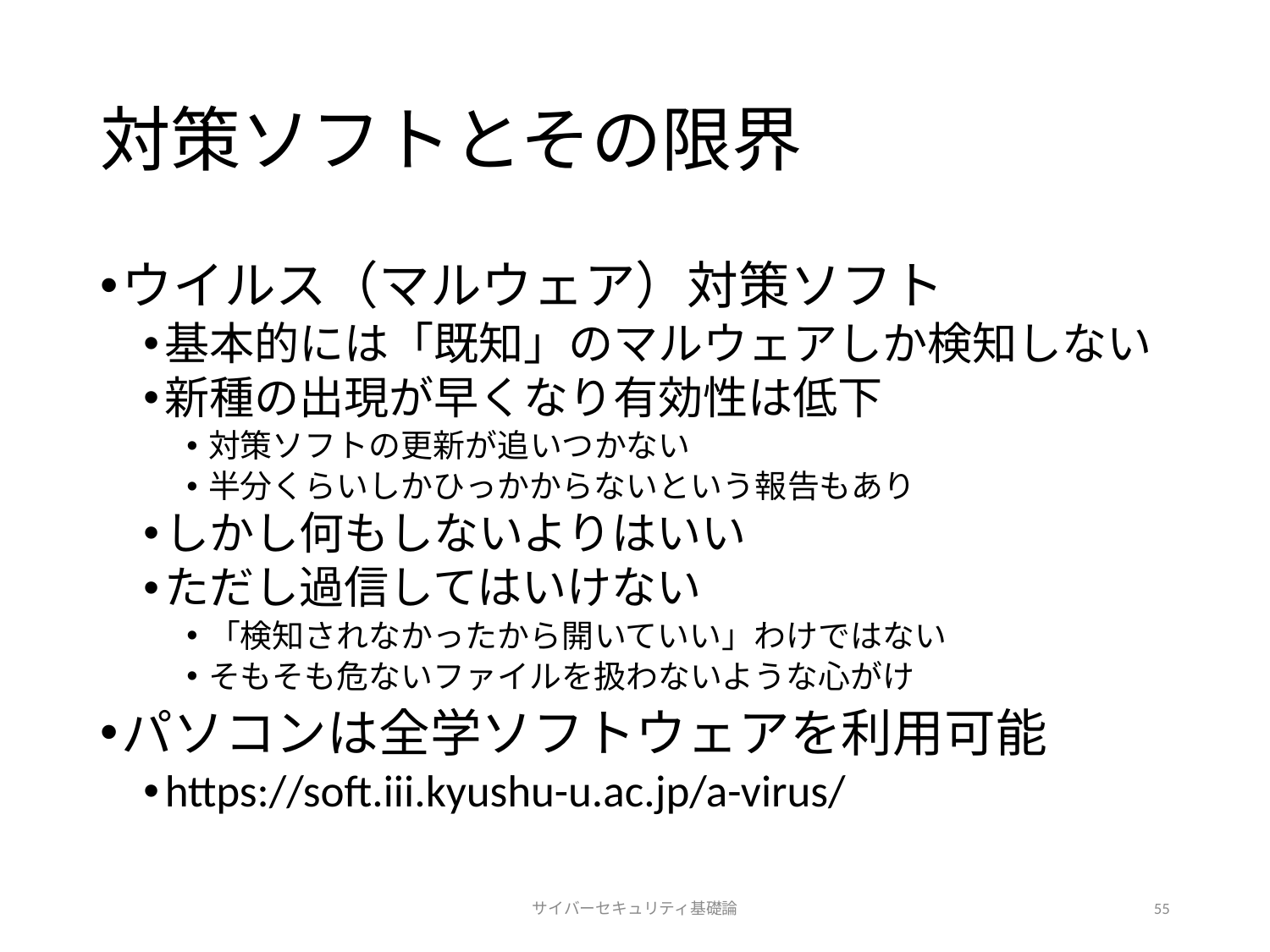

# 対策ソフトとその限界
ウイルス（マルウェア）対策ソフト
基本的には「既知」のマルウェアしか検知しない
新種の出現が早くなり有効性は低下
対策ソフトの更新が追いつかない
半分くらいしかひっかからないという報告もあり
しかし何もしないよりはいい
ただし過信してはいけない
「検知されなかったから開いていい」わけではない
そもそも危ないファイルを扱わないような心がけ
パソコンは全学ソフトウェアを利用可能
https://soft.iii.kyushu-u.ac.jp/a-virus/

サイバーセキュリティ基礎論
55